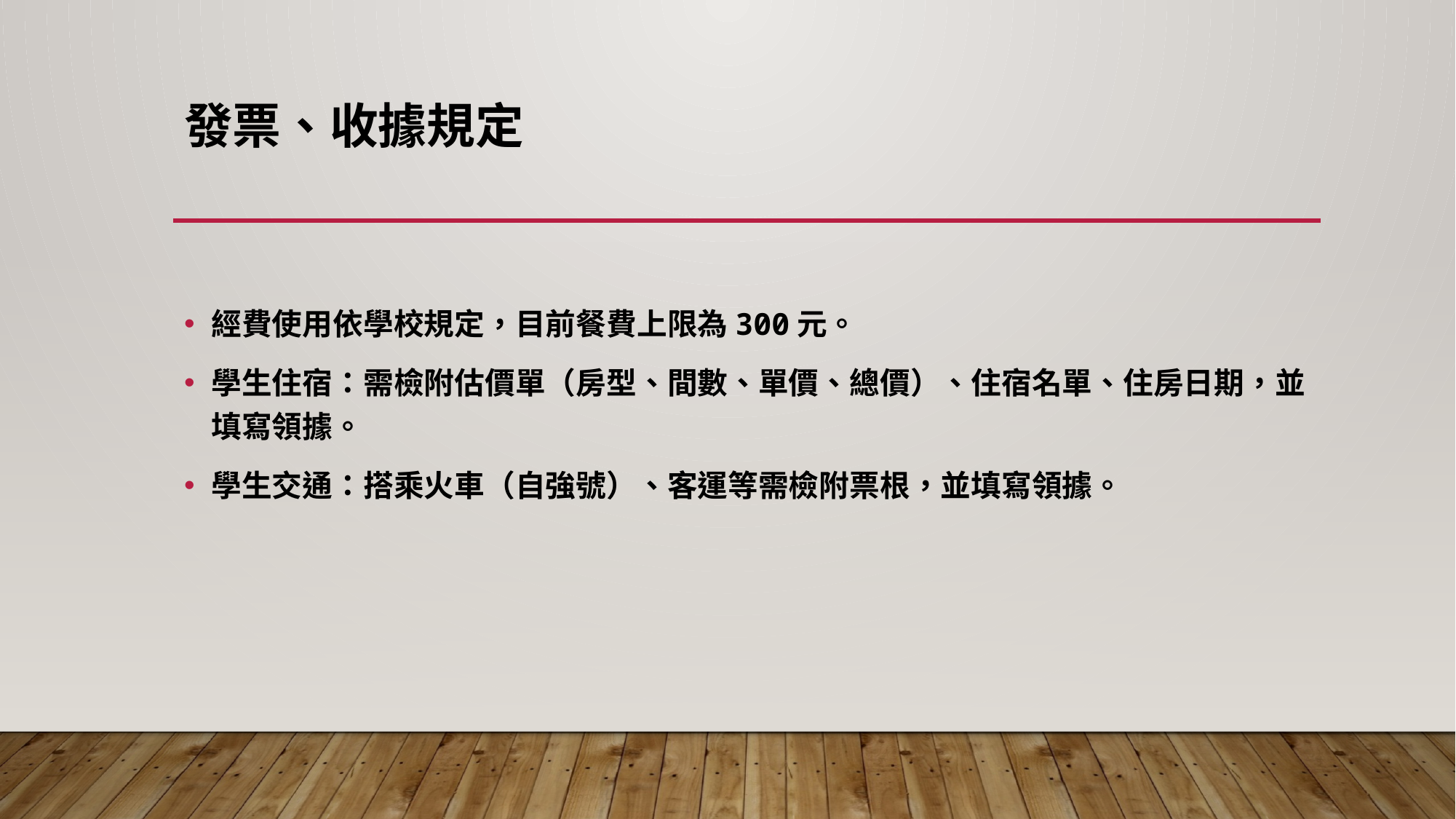

# 發票、收據規定

經費使用依學校規定，目前餐費上限為300元。
學生住宿：需檢附估價單（房型、間數、單價、總價）、住宿名單、住房日期，並填寫領據。
學生交通：搭乘火車（自強號）、客運等需檢附票根，並填寫領據。